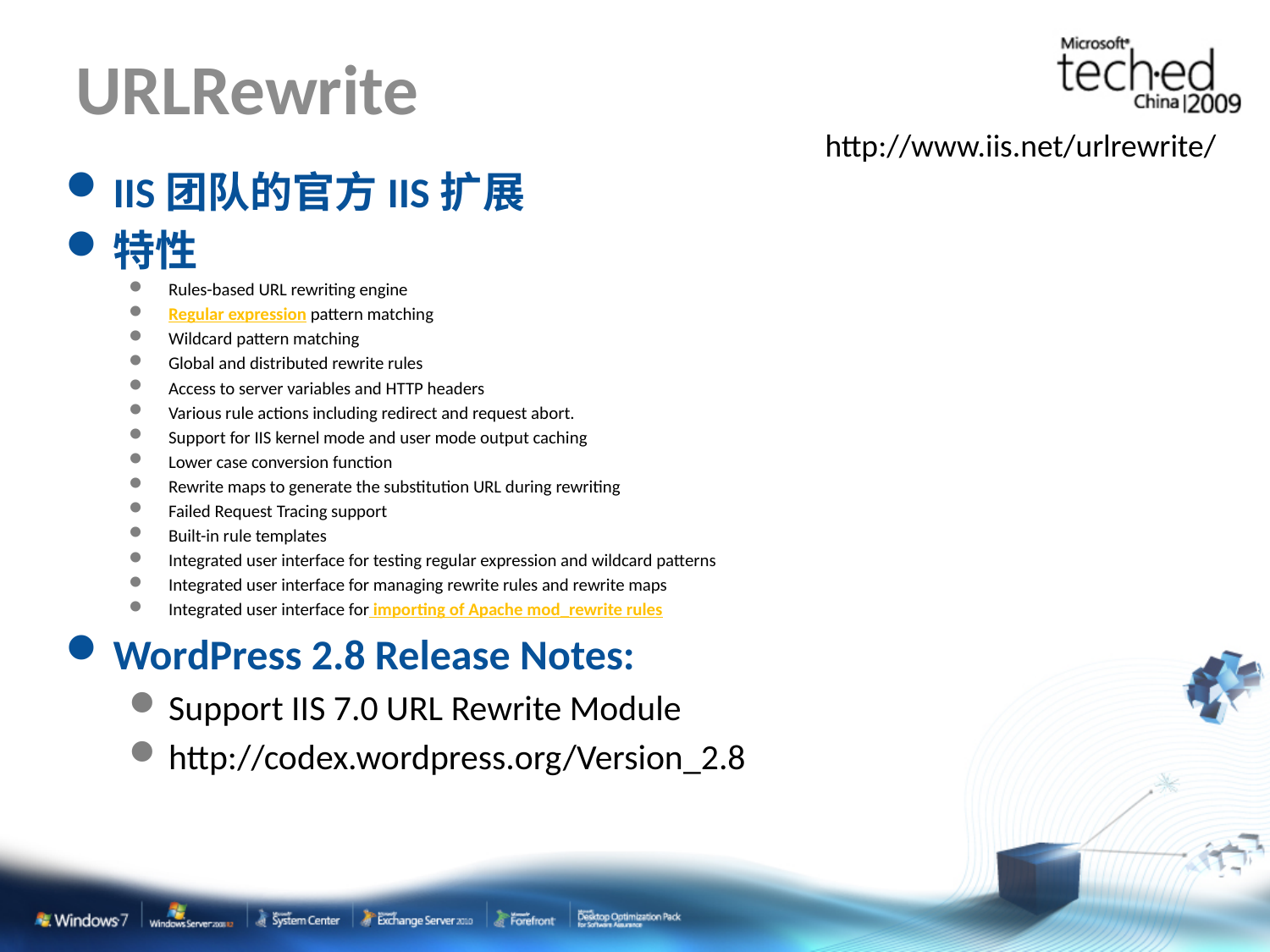

# URLRewrite
http://www.iis.net/urlrewrite/
IIS团队的官方IIS扩展
特性
Rules-based URL rewriting engine
Regular expression pattern matching
Wildcard pattern matching
Global and distributed rewrite rules
Access to server variables and HTTP headers
Various rule actions including redirect and request abort.
Support for IIS kernel mode and user mode output caching
Lower case conversion function
Rewrite maps to generate the substitution URL during rewriting
Failed Request Tracing support
Built-in rule templates
Integrated user interface for testing regular expression and wildcard patterns
Integrated user interface for managing rewrite rules and rewrite maps
Integrated user interface for importing of Apache mod_rewrite rules
WordPress 2.8 Release Notes:
Support IIS 7.0 URL Rewrite Module
http://codex.wordpress.org/Version_2.8